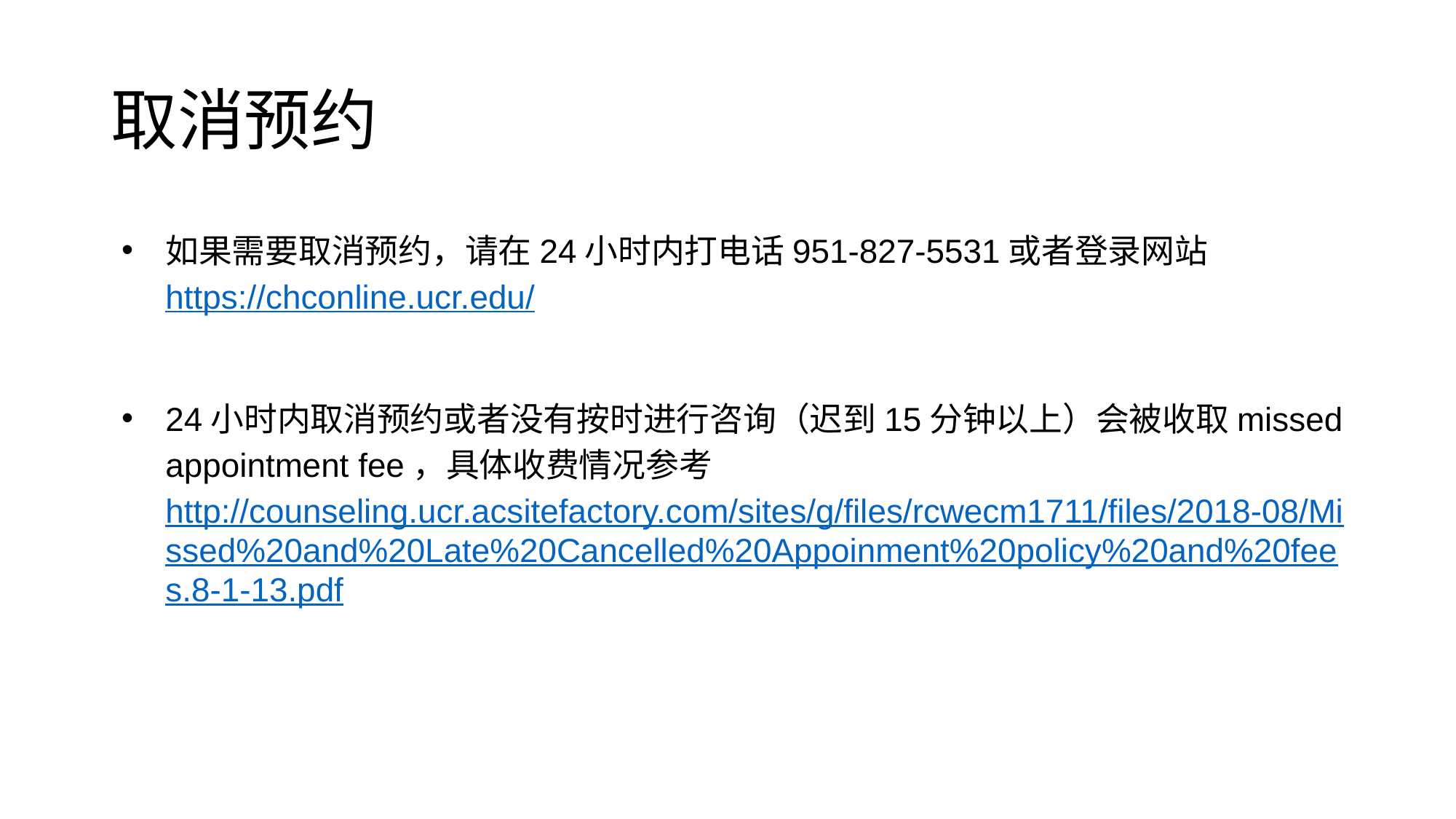

# 取消预约
如果需要取消预约，请在24小时内打电话951-827-5531或者登录网站https://chconline.ucr.edu/

24小时内取消预约或者没有按时进行咨询（迟到15分钟以上）会被收取missed appointment fee，具体收费情况参考http://counseling.ucr.acsitefactory.com/sites/g/files/rcwecm1711/files/2018-08/Missed%20and%20Late%20Cancelled%20Appoinment%20policy%20and%20fees.8-1-13.pdf